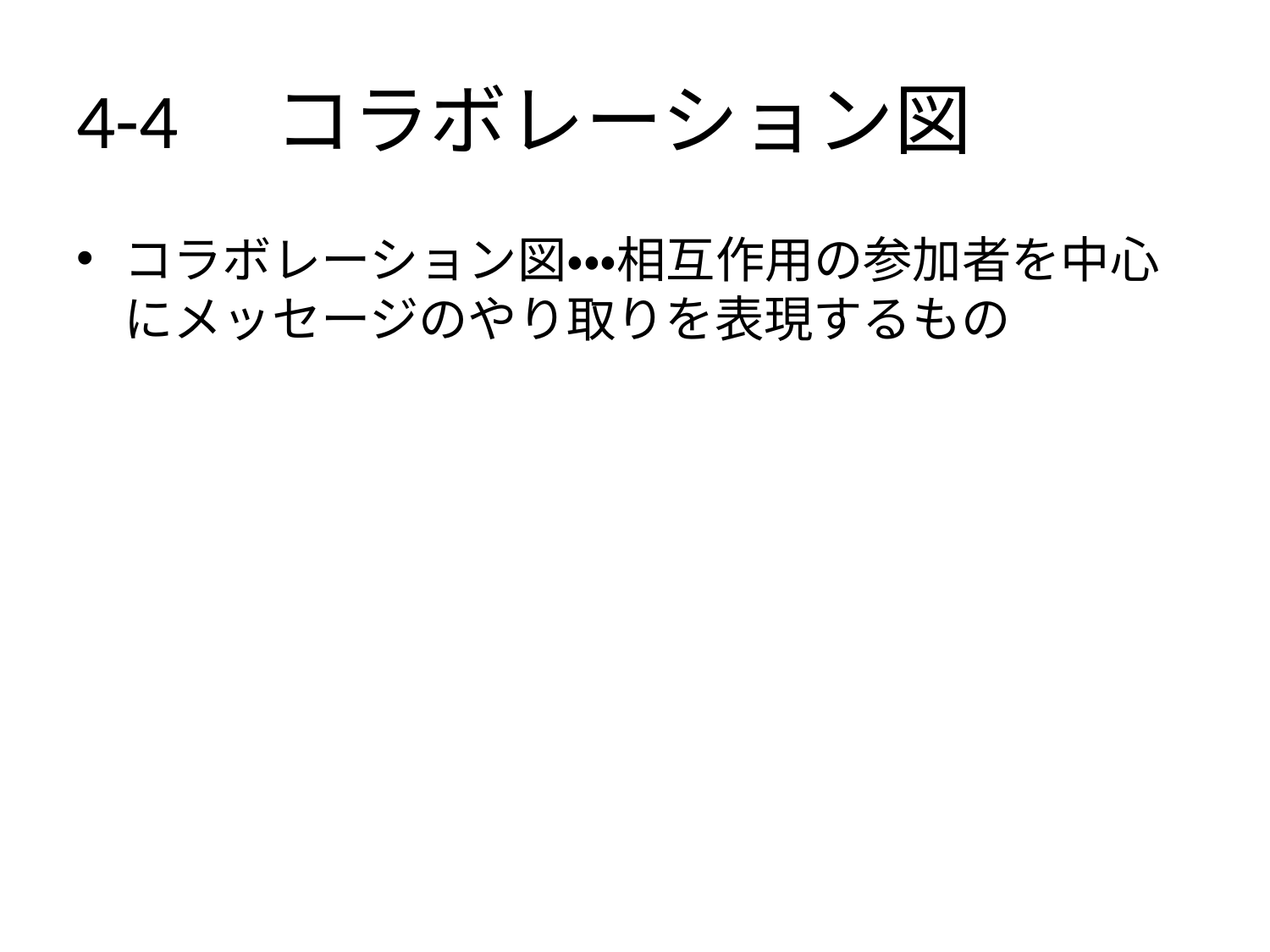

# 4-4　コラボレーション図
コラボレーション図・・・相互作用の参加者を中心にメッセージのやり取りを表現するもの